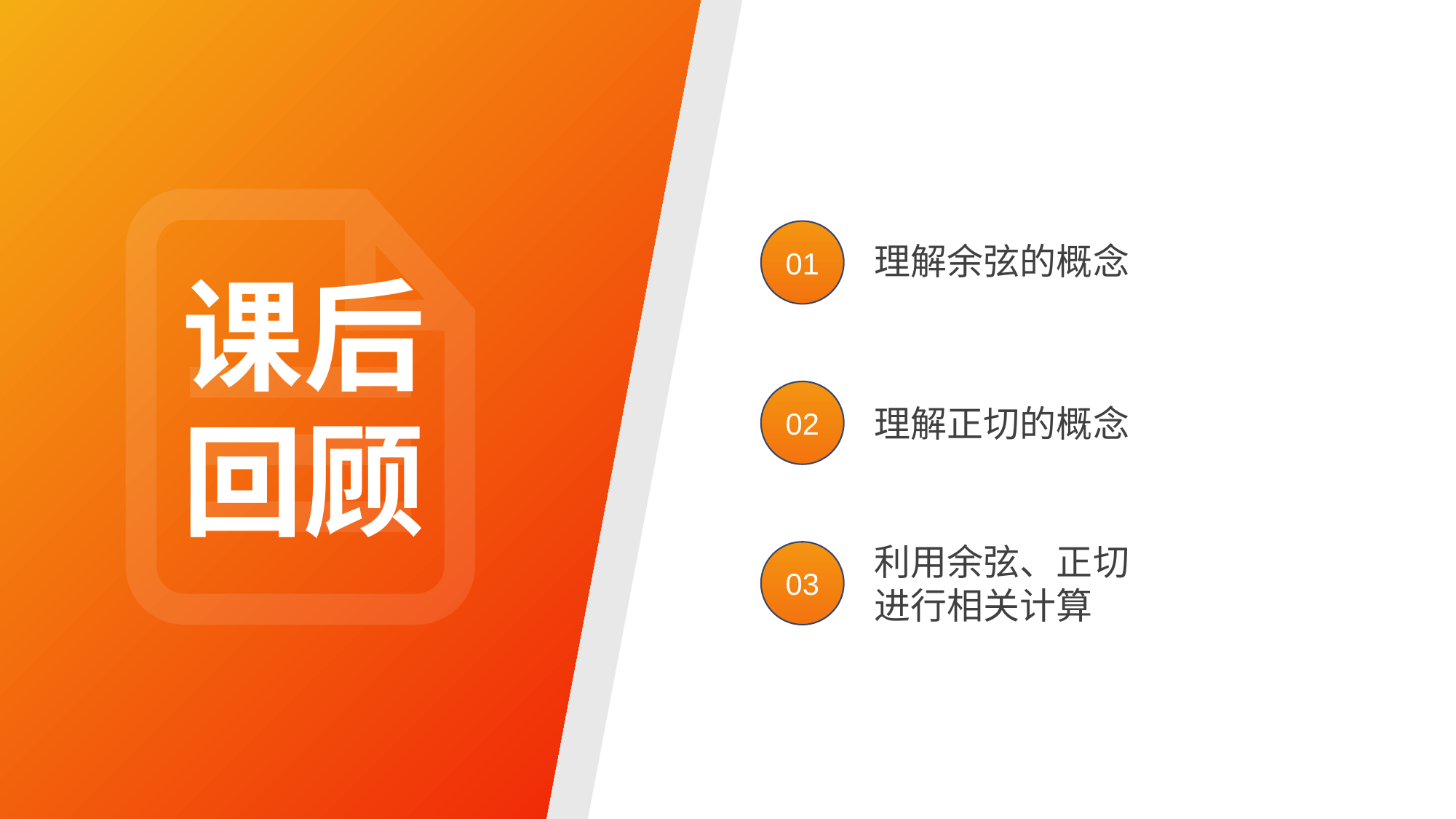

BY YUSHEN

01
理解余弦的概念
课后回顾
02
理解正切的概念
利用余弦、正切
进行相关计算
03